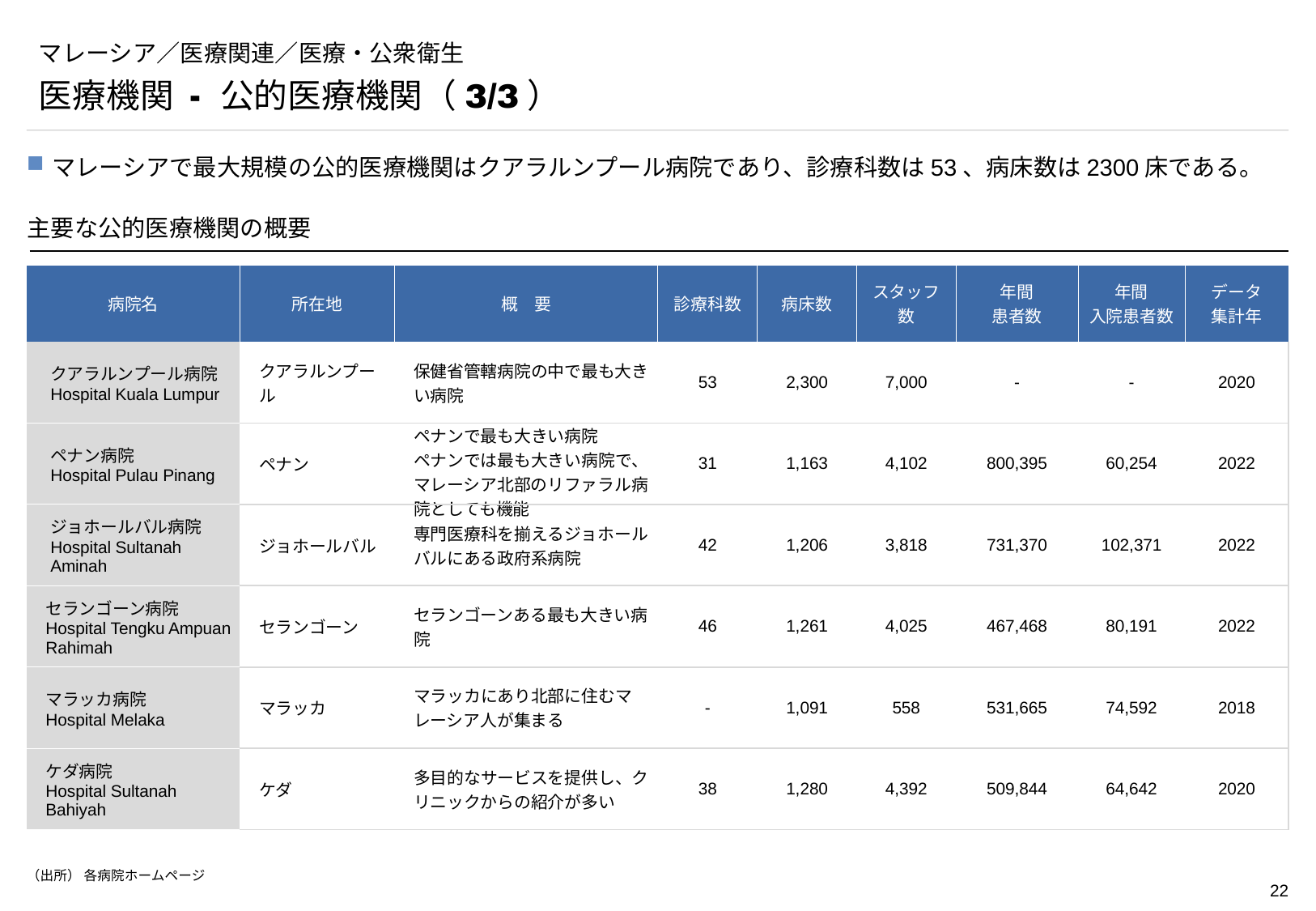

# マレーシア／医療関連／医療・公衆衛生
医療機関 - 公的医療機関（3/3）
マレーシアで最大規模の公的医療機関はクアラルンプール病院であり、診療科数は53、病床数は2300床である。
主要な公的医療機関の概要
| 病院名 | 所在地 | 概　要 | 診療科数 | 病床数 | スタッフ数 | 年間 患者数 | 年間 入院患者数 | データ 集計年 |
| --- | --- | --- | --- | --- | --- | --- | --- | --- |
| クアラルンプール病院 Hospital Kuala Lumpur | クアラルンプール | 保健省管轄病院の中で最も大きい病院 | 53 | 2,300 | 7,000 | - | - | 2020 |
| ペナン病院 Hospital Pulau Pinang | ペナン | ペナンで最も大きい病院 ペナンでは最も大きい病院で、マレーシア北部のリファラル病院としても機能 | 31 | 1,163 | 4,102 | 800,395 | 60,254 | 2022 |
| ジョホールバル病院 Hospital Sultanah Aminah | ジョホールバル | 専門医療科を揃えるジョホールバルにある政府系病院 | 42 | 1,206 | 3,818 | 731,370 | 102,371 | 2022 |
| セランゴーン病院 Hospital Tengku Ampuan Rahimah | セランゴーン | セランゴーンある最も大きい病院 | 46 | 1,261 | 4,025 | 467,468 | 80,191 | 2022 |
| マラッカ病院 Hospital Melaka | マラッカ | マラッカにあり北部に住むマレーシア人が集まる | - | 1,091 | 558 | 531,665 | 74,592 | 2018 |
| ケダ病院 Hospital Sultanah Bahiyah | ケダ | 多目的なサービスを提供し、クリニックからの紹介が多い | 38 | 1,280 | 4,392 | 509,844 | 64,642 | 2020 |
（出所） 各病院ホームページ